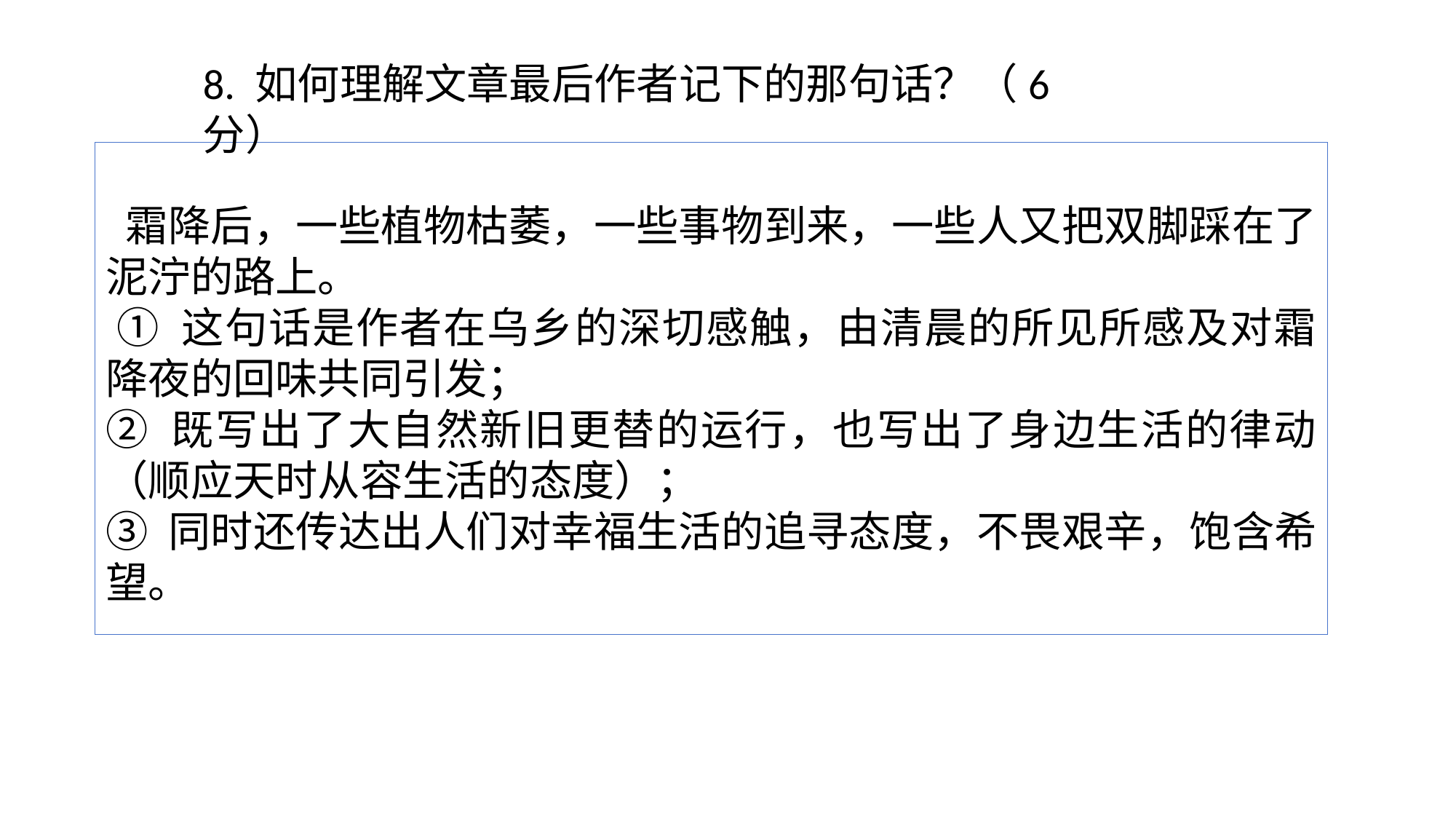

8. 如何理解文章最后作者记下的那句话？（6分）

 霜降后，一些植物枯萎，一些事物到来，一些人又把双脚踩在了泥泞的路上。
 ① 这句话是作者在乌乡的深切感触，由清晨的所见所感及对霜降夜的回味共同引发；
② 既写出了大自然新旧更替的运行，也写出了身边生活的律动（顺应天时从容生活的态度）；
③ 同时还传达出人们对幸福生活的追寻态度，不畏艰辛，饱含希望。